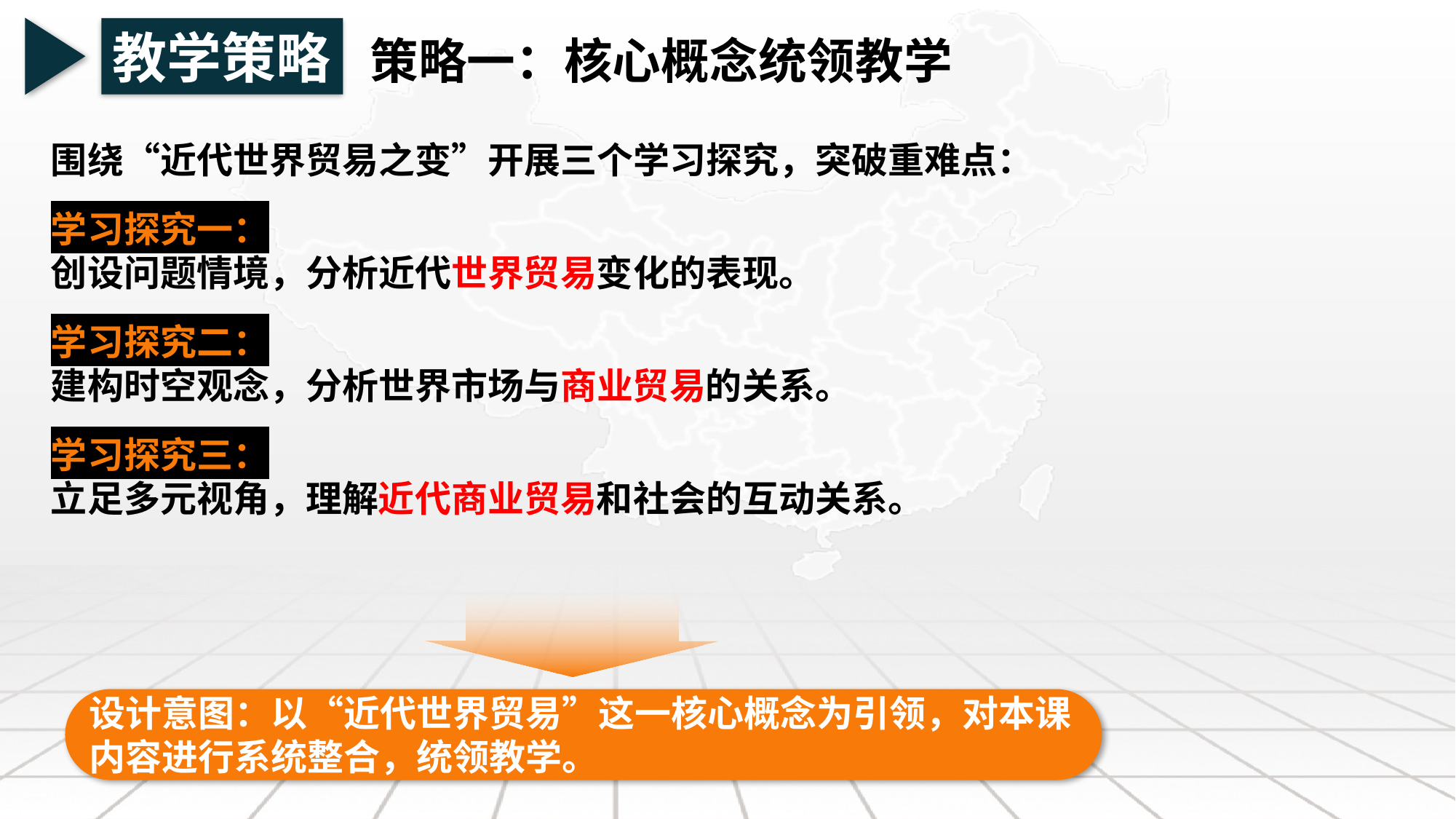

教学策略
策略一：核心概念统领教学

围绕“近代世界贸易之变”开展三个学习探究，突破重难点：

学习探究一：
创设问题情境，分析近代世界贸易变化的表现。

学习探究二：
建构时空观念，分析世界市场与商业贸易的关系。

学习探究三：
立足多元视角，理解近代商业贸易和社会的互动关系。

设计意图：以“近代世界贸易”这一核心概念为引领，对本课
内容进行系统整合，统领教学。